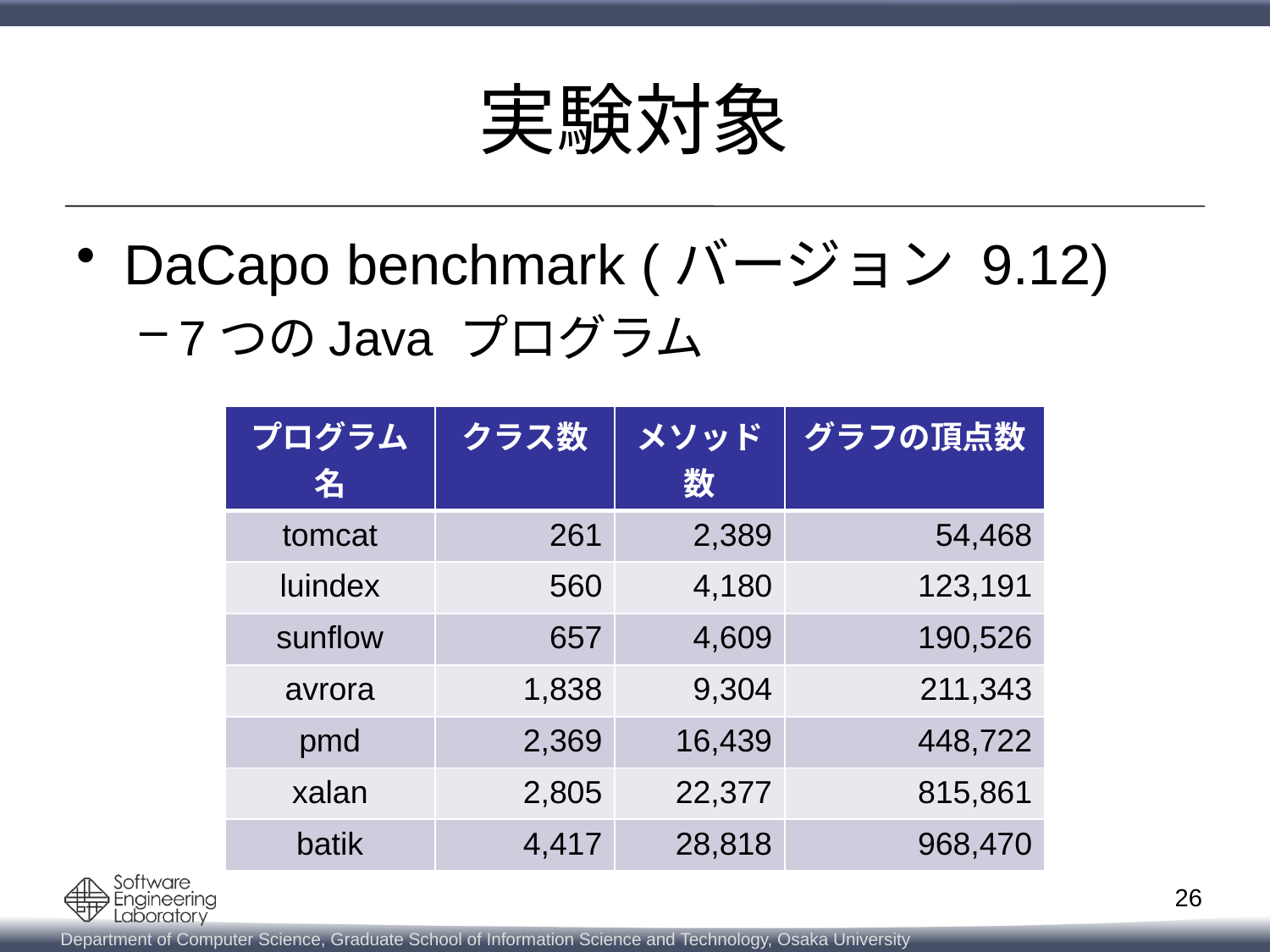

# 実験対象
DaCapo benchmark (バージョン 9.12)
7つのJava プログラム
| プログラム名 | クラス数 | メソッド数 | グラフの頂点数 |
| --- | --- | --- | --- |
| tomcat | 261 | 2,389 | 54,468 |
| luindex | 560 | 4,180 | 123,191 |
| sunflow | 657 | 4,609 | 190,526 |
| avrora | 1,838 | 9,304 | 211,343 |
| pmd | 2,369 | 16,439 | 448,722 |
| xalan | 2,805 | 22,377 | 815,861 |
| batik | 4,417 | 28,818 | 968,470 |
26